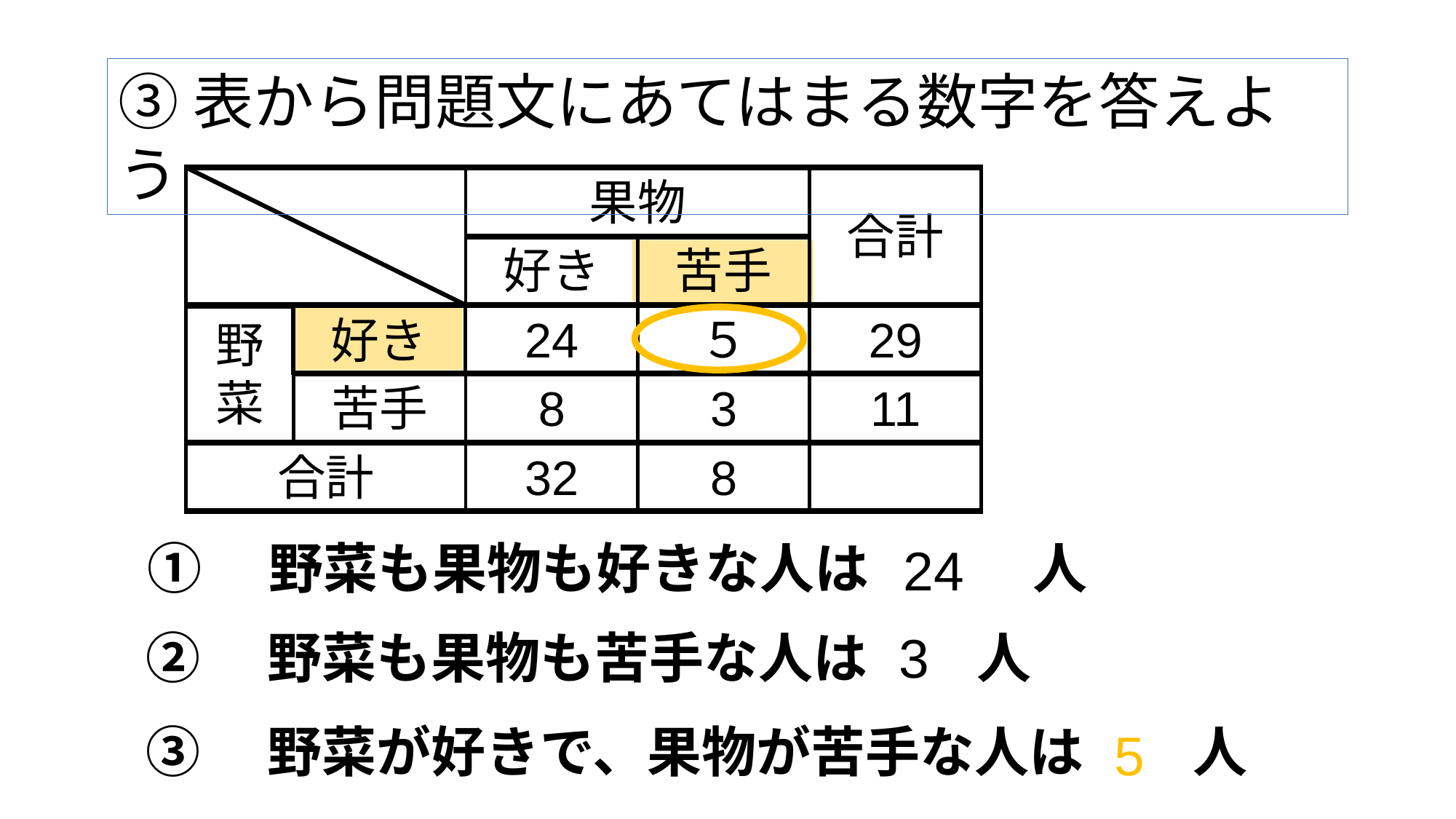

③表から問題文にあてはまる数字を答えよう

果物
合計

好き
苦手

24
５
29
野菜
好き

苦手
8
3
11
合計

32
8

①　野菜も果物も好きな人は　　　人
24
②　野菜も果物も苦手な人は　　人
3
③　野菜が好きで、果物が苦手な人は　　人
5